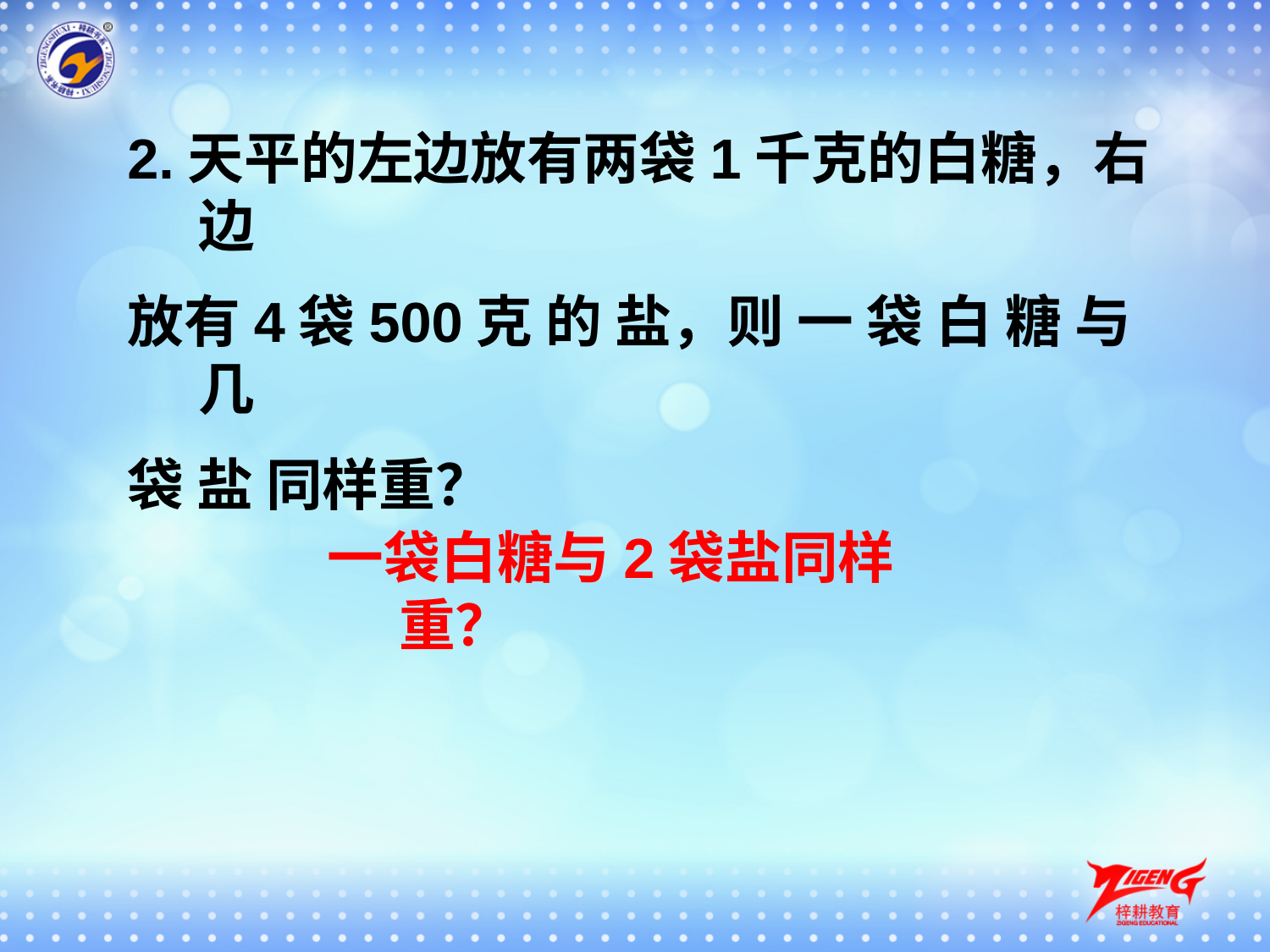

2.天平的左边放有两袋1千克的白糖，右边
放有4袋500克 的 盐，则 一 袋 白 糖 与 几
袋 盐 同样重？
一袋白糖与2袋盐同样重？